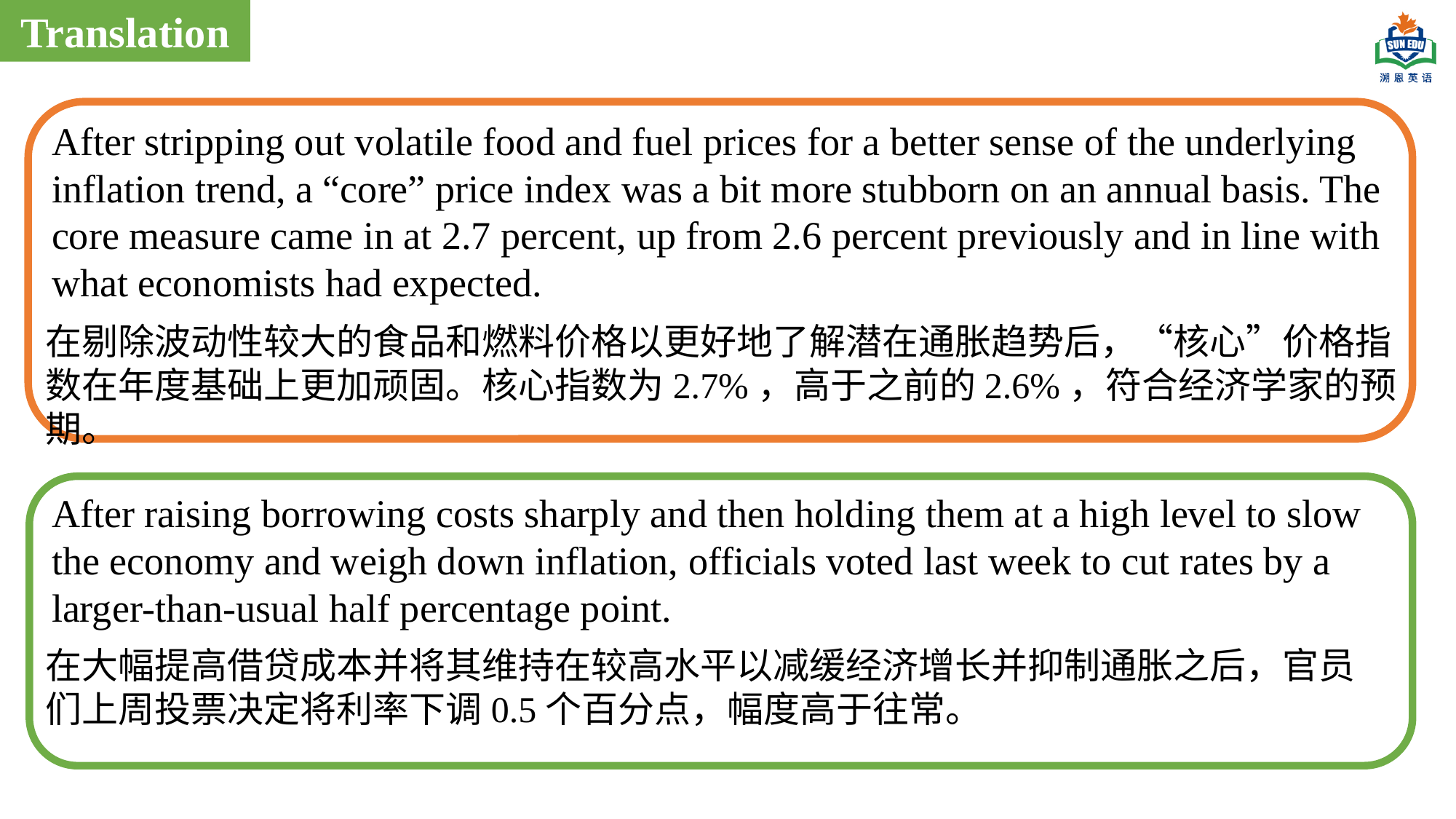

Translation

After stripping out volatile food and fuel prices for a better sense of the underlying inflation trend, a “core” price index was a bit more stubborn on an annual basis. The core measure came in at 2.7 percent, up from 2.6 percent previously and in line with what economists had expected.
在剔除波动性较大的食品和燃料价格以更好地了解潜在通胀趋势后，“核心”价格指数在年度基础上更加顽固。核心指数为2.7%，高于之前的2.6%，符合经济学家的预期。

After raising borrowing costs sharply and then holding them at a high level to slow the economy and weigh down inflation, officials voted last week to cut rates by a larger-than-usual half percentage point.
在大幅提高借贷成本并将其维持在较高水平以减缓经济增长并抑制通胀之后，官员们上周投票决定将利率下调0.5个百分点，幅度高于往常。